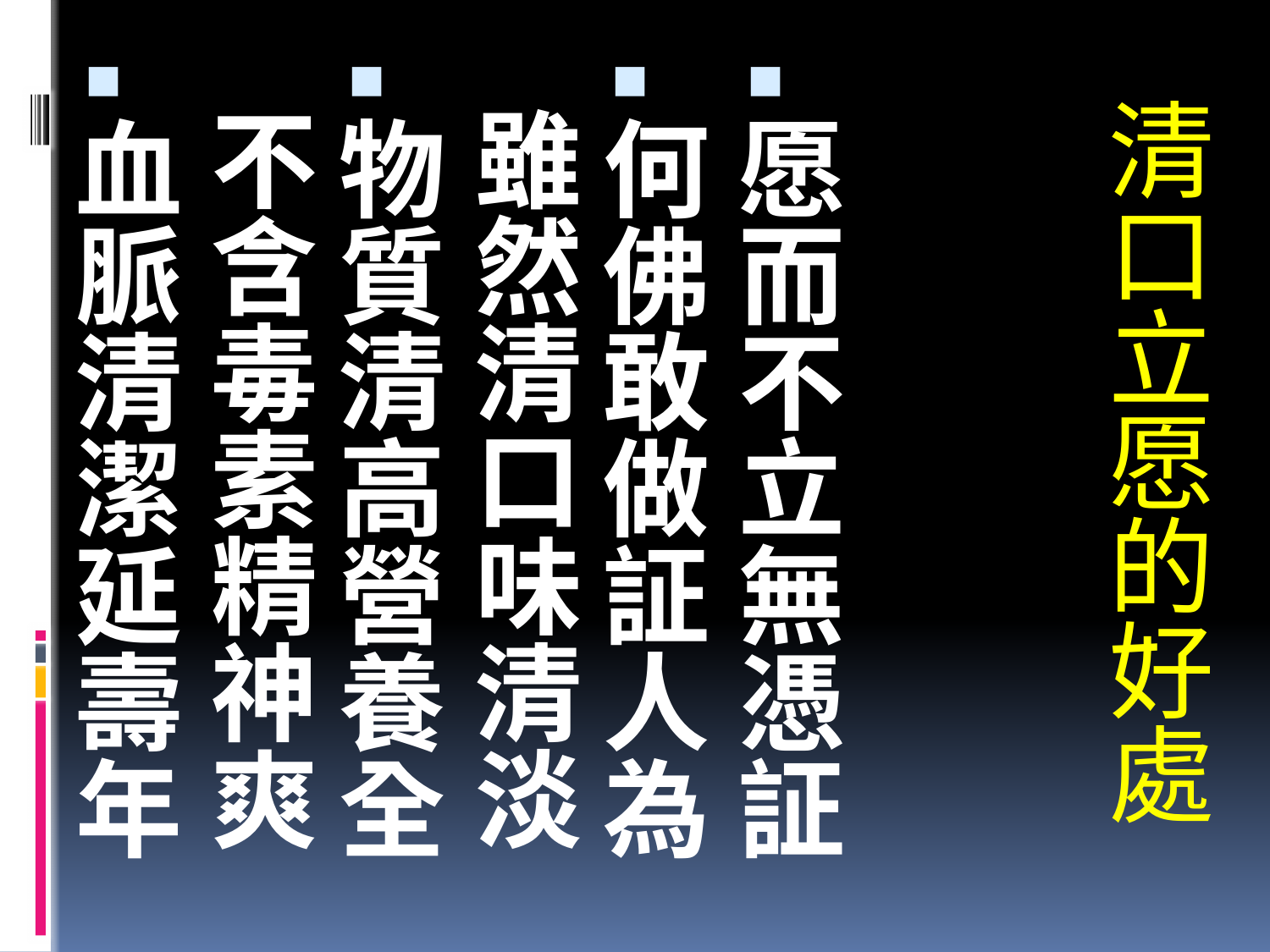

愿而不立無憑証
何佛敢做証人為
雖然清口味清淡
物質清高營養全
不含毒素精神爽
血脈清潔延壽年
# 清口立愿的好處